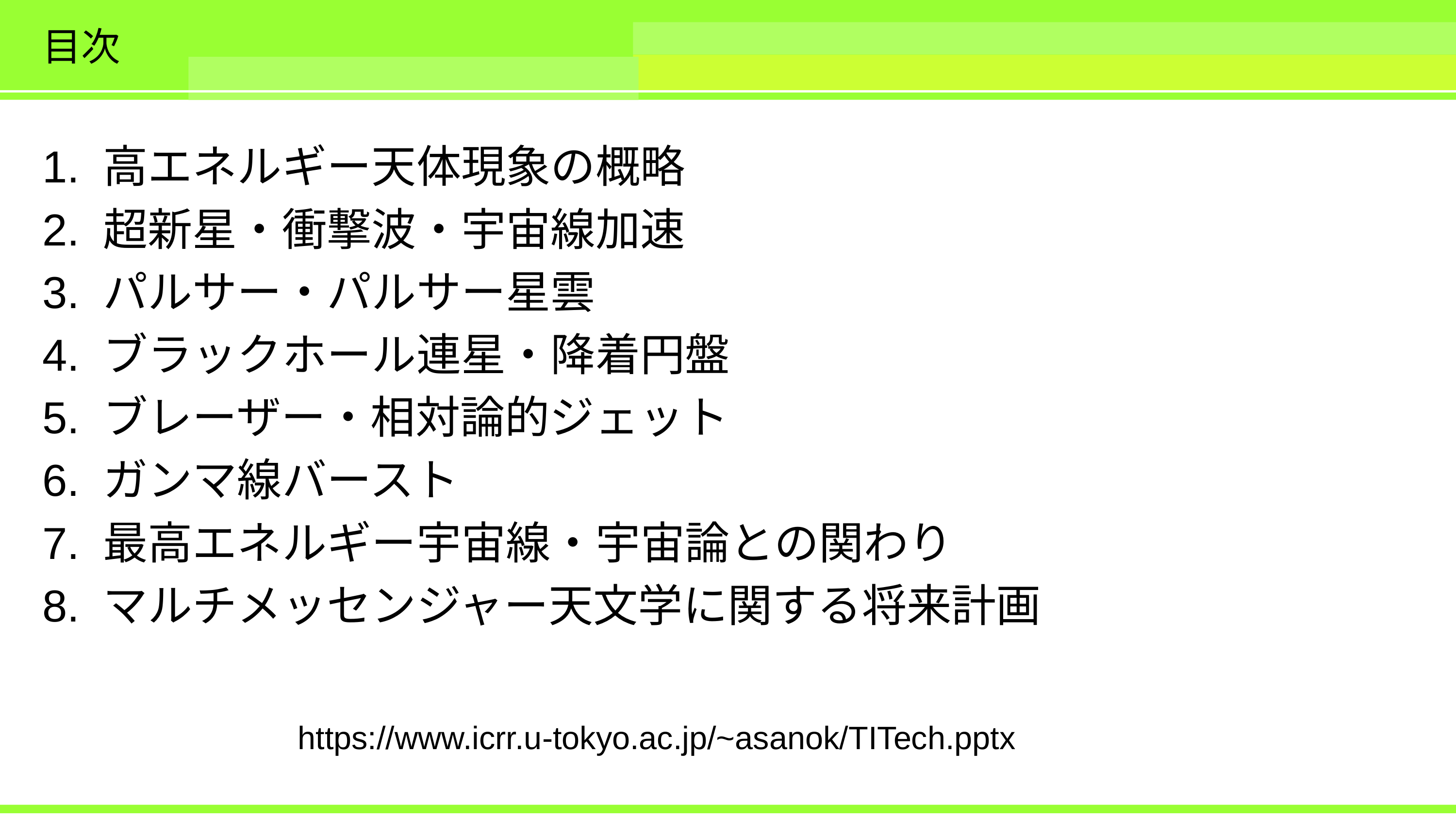

# 目次
1. 高エネルギー天体現象の概略
2. 超新星・衝撃波・宇宙線加速
3. パルサー・パルサー星雲
4. ブラックホール連星・降着円盤
5. ブレーザー・相対論的ジェット
6. ガンマ線バースト
7. 最高エネルギー宇宙線・宇宙論との関わり
8. マルチメッセンジャー天文学に関する将来計画
https://www.icrr.u-tokyo.ac.jp/~asanok/TITech.pptx